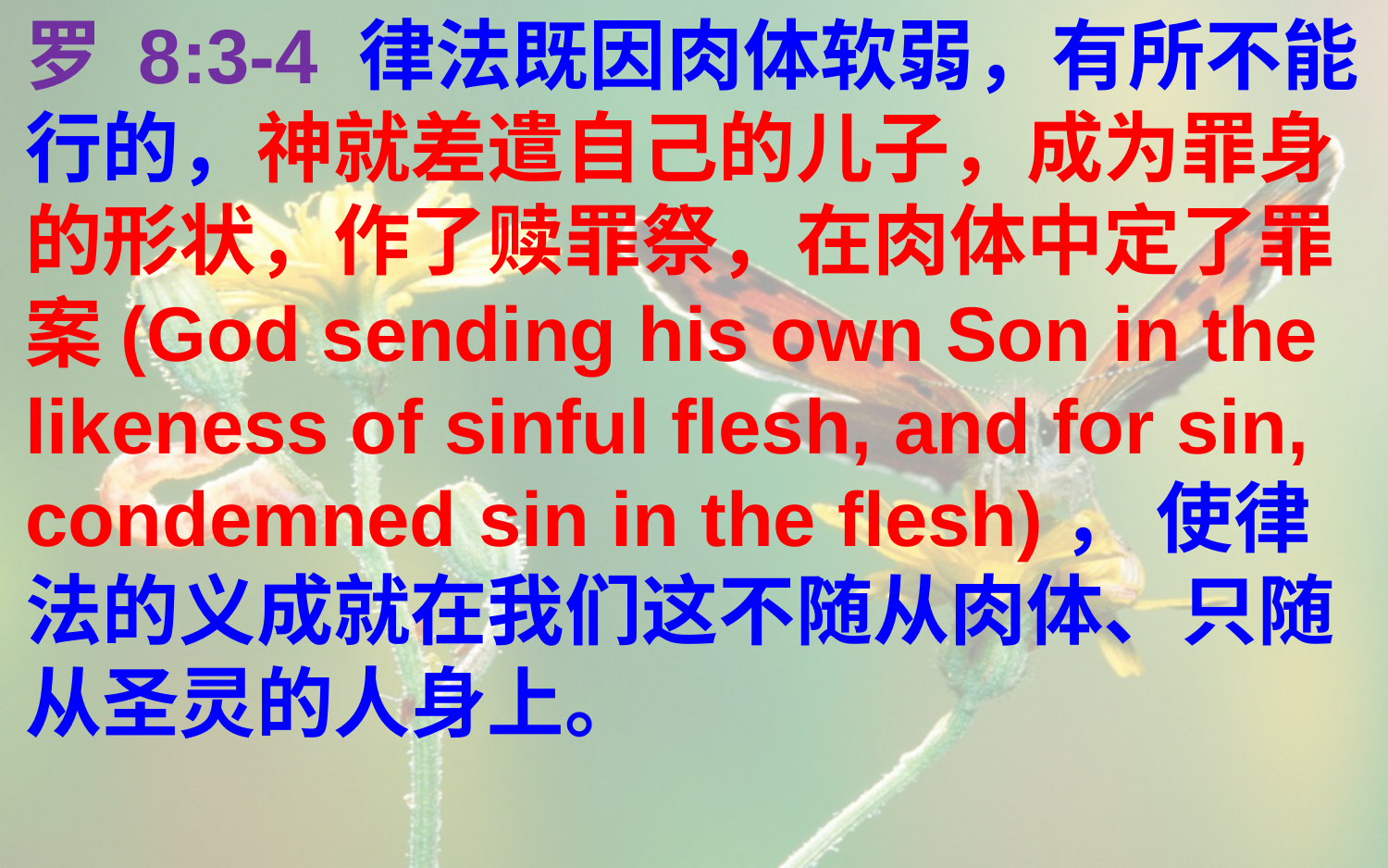

罗 8:3-4 律法既因肉体软弱，有所不能行的，神就差遣自己的儿子，成为罪身的形状，作了赎罪祭，在肉体中定了罪案(God sending his own Son in the likeness of sinful flesh, and for sin, condemned sin in the flesh)， 使律法的义成就在我们这不随从肉体、只随从圣灵的人身上。